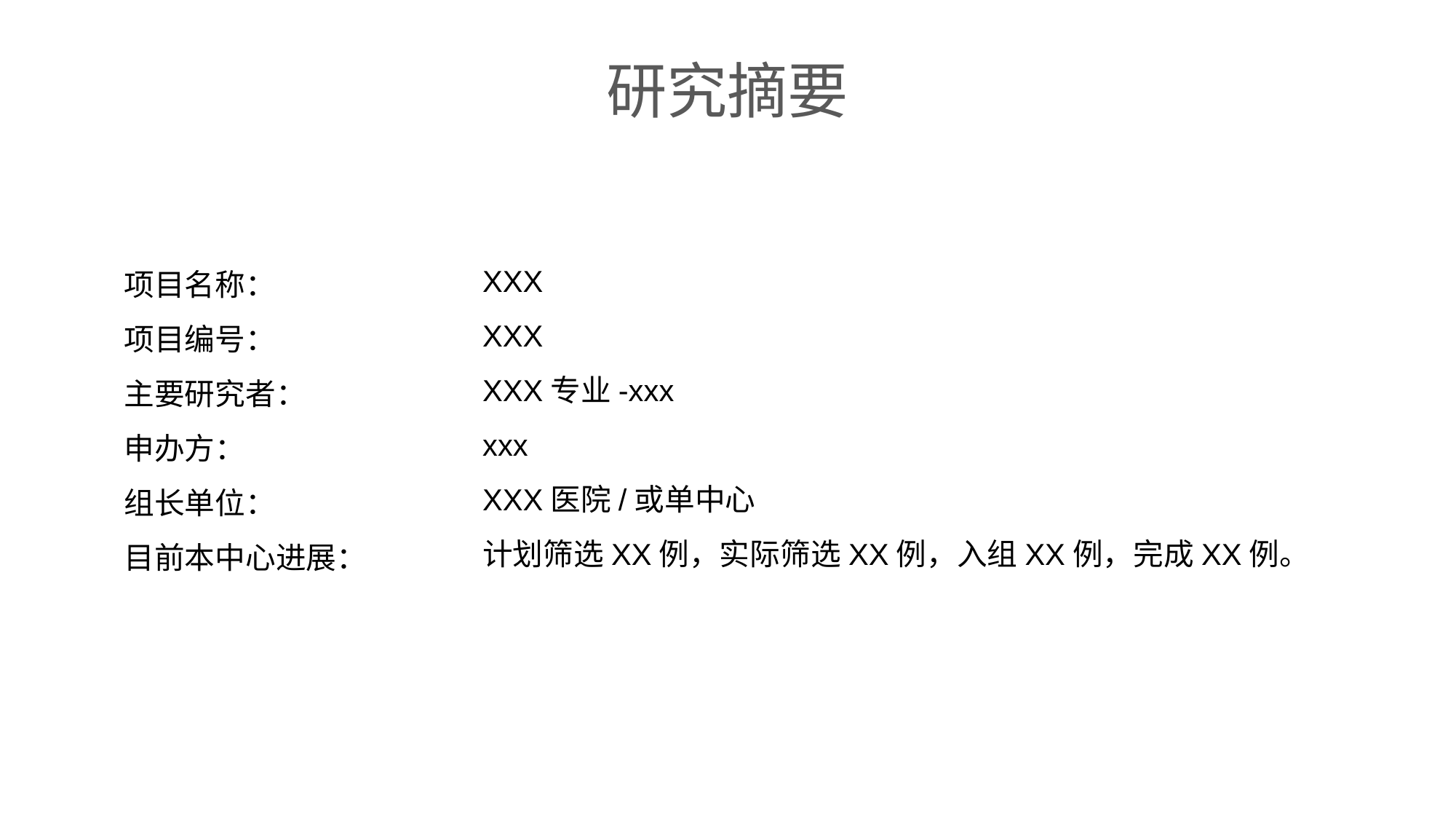

研究摘要
XXX
XXX
XXX专业-xxx
xxx
XXX医院/或单中心
计划筛选XX例，实际筛选XX例，入组XX例，完成XX例。

项目名称：
项目编号：
主要研究者：
申办方：
组长单位：
目前本中心进展：